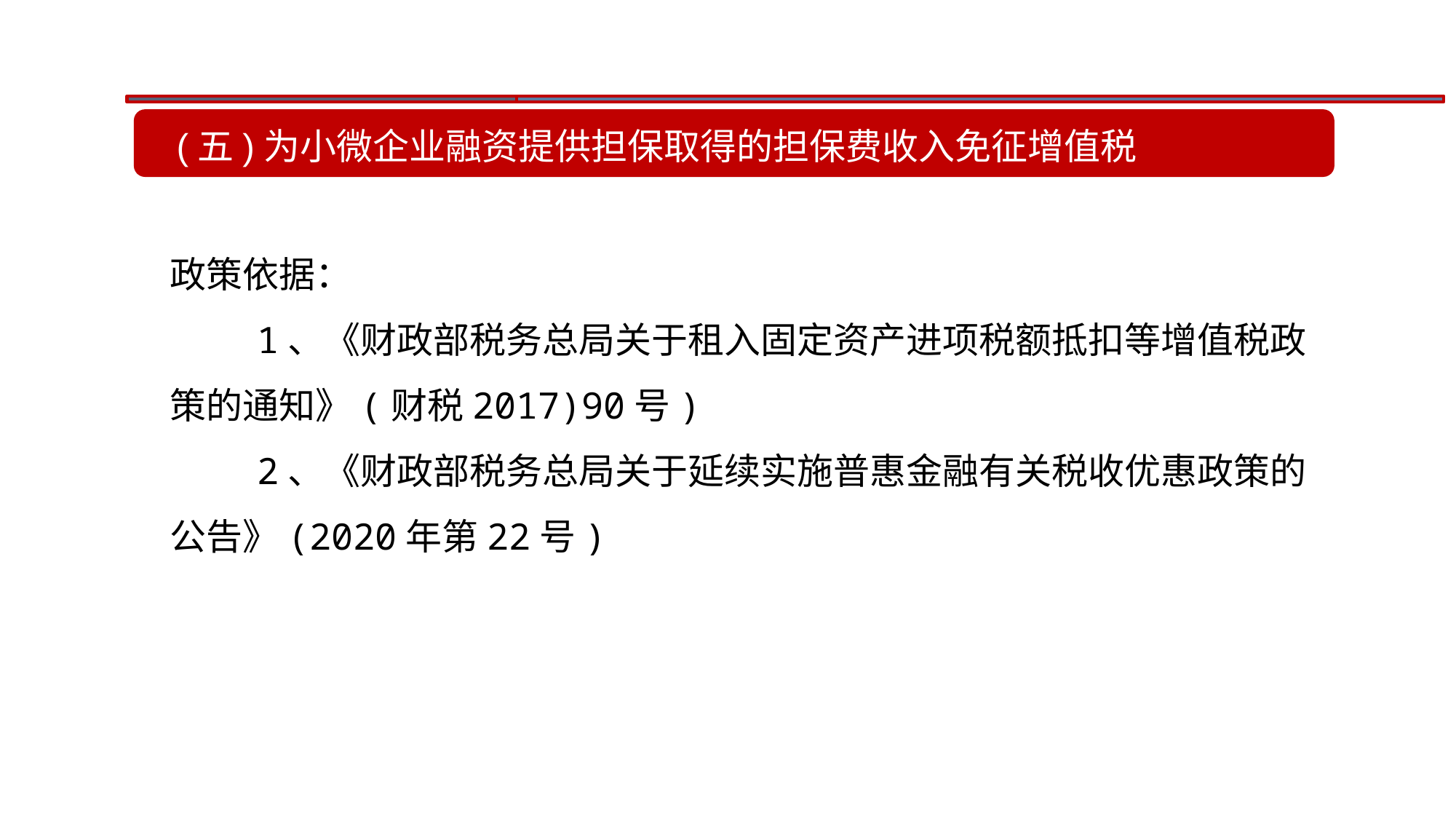

(五)为小微企业融资提供担保取得的担保费收入免征增值税

政策依据：
    1、《财政部税务总局关于租入固定资产进项税额抵扣等增值税政策的通知》(财税2017)90号)
    2、《财政部税务总局关于延续实施普惠金融有关税收优惠政策的公告》(2020年第22号)